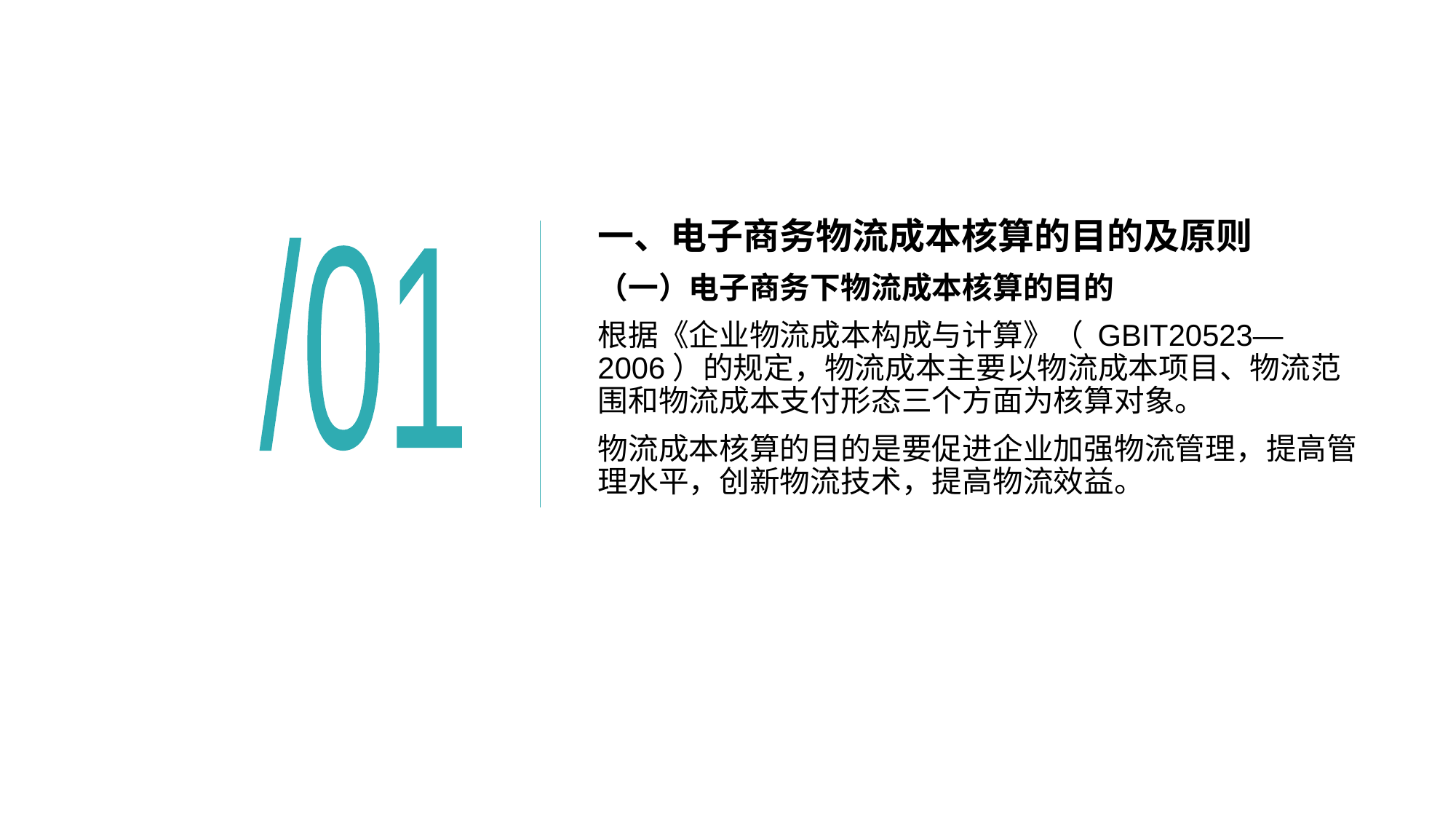

# 一、电子商务物流成本核算的目的及原则
/01
（一）电子商务下物流成本核算的目的
根据《企业物流成本构成与计算》（ GBIT20523—2006）的规定，物流成本主要以物流成本项目、物流范围和物流成本支付形态三个方面为核算对象。
物流成本核算的目的是要促进企业加强物流管理，提高管理水平，创新物流技术，提高物流效益。